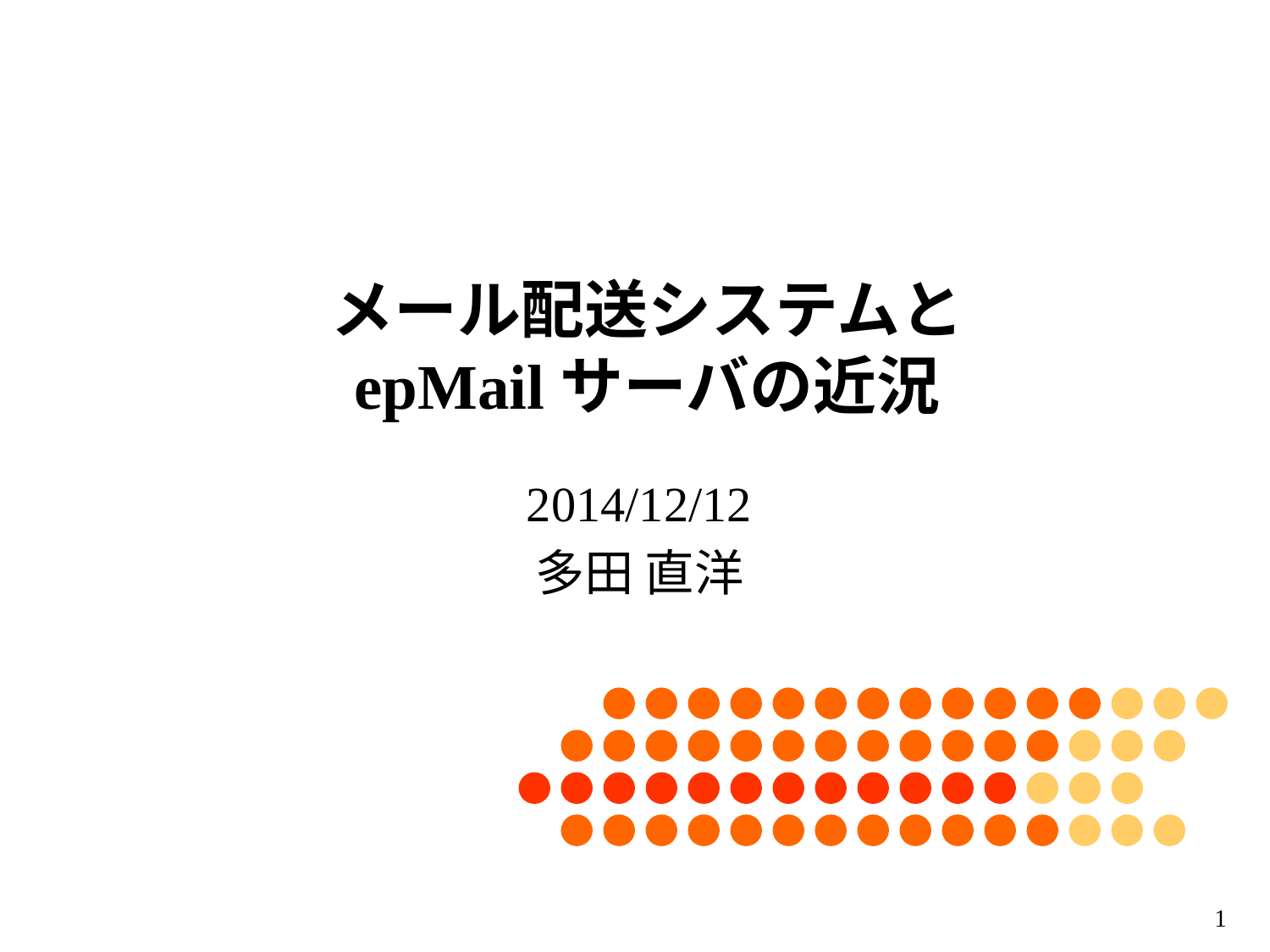

# メール配送システムと epMailサーバの近況
2014/12/12
多田 直洋
1